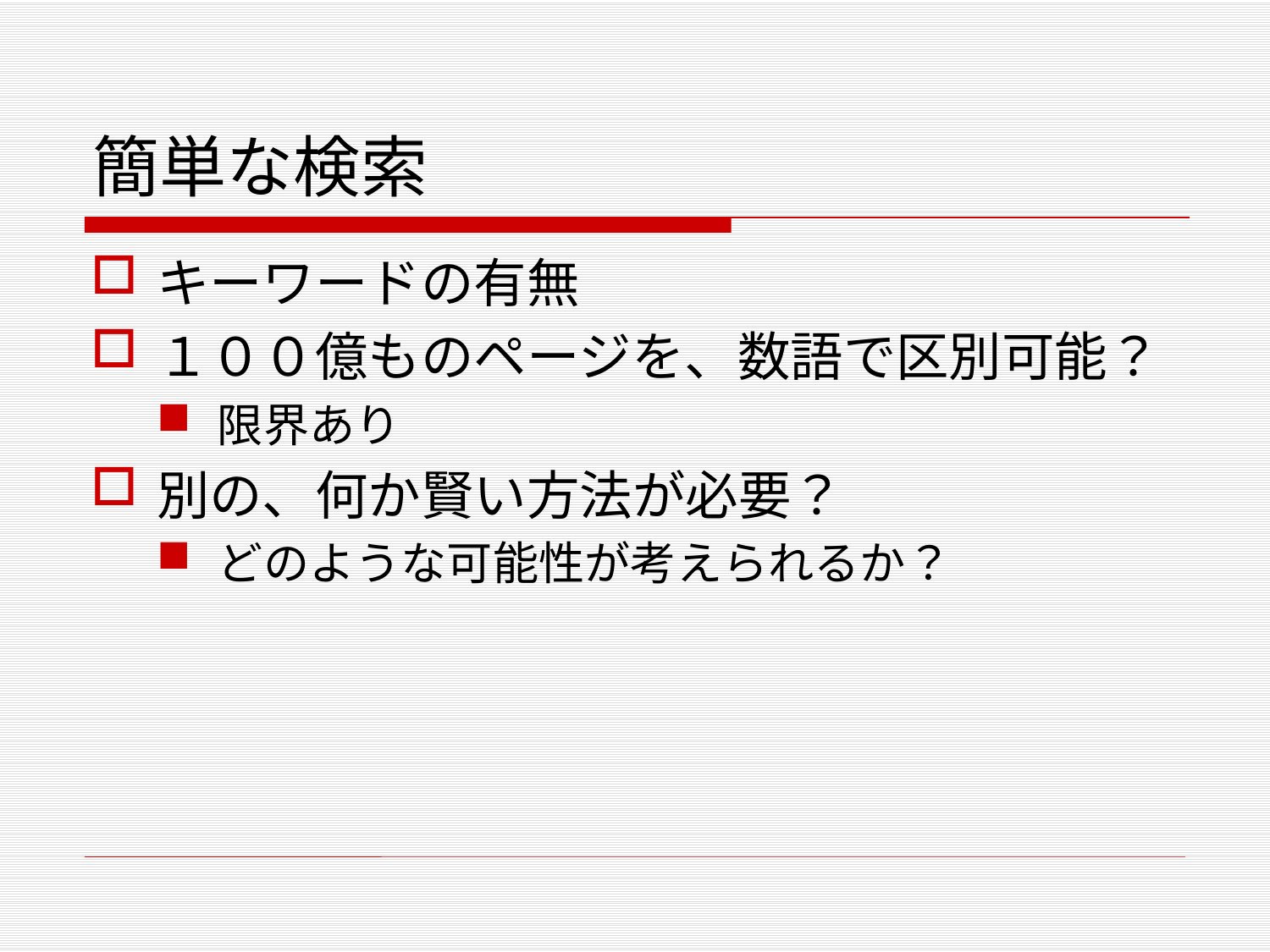

# 簡単な検索
キーワードの有無
１００億ものページを、数語で区別可能？
限界あり
別の、何か賢い方法が必要？
どのような可能性が考えられるか？